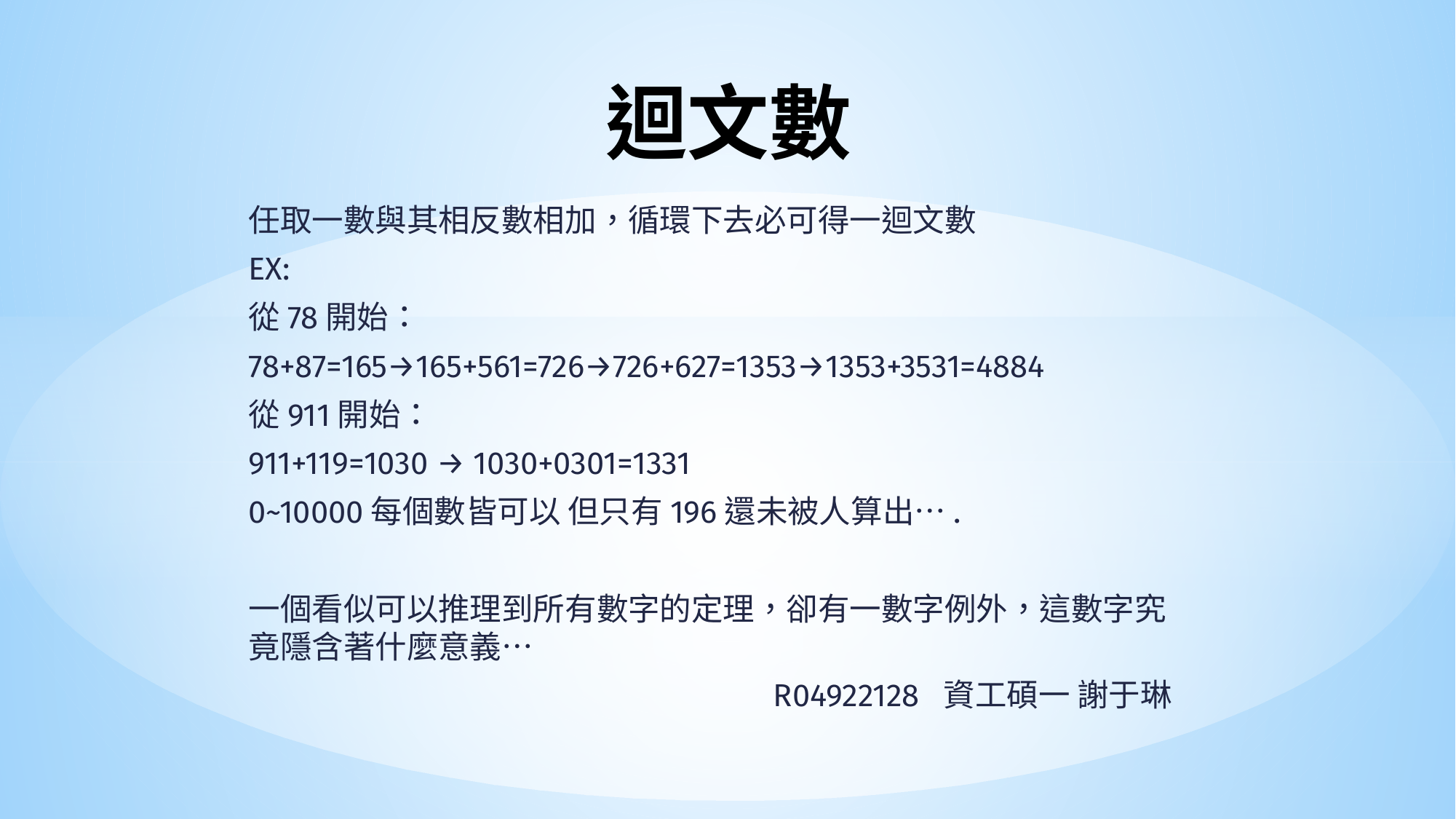

# 迴文數
任取一數與其相反數相加，循環下去必可得一迴文數
EX:
從78開始：
78+87=165→165+561=726→726+627=1353→1353+3531=4884
從911開始：
911+119=1030 → 1030+0301=1331
0~10000每個數皆可以 但只有196還未被人算出….

一個看似可以推理到所有數字的定理，卻有一數字例外，這數字究竟隱含著什麼意義…
R04922128  資工碩一 謝于琳